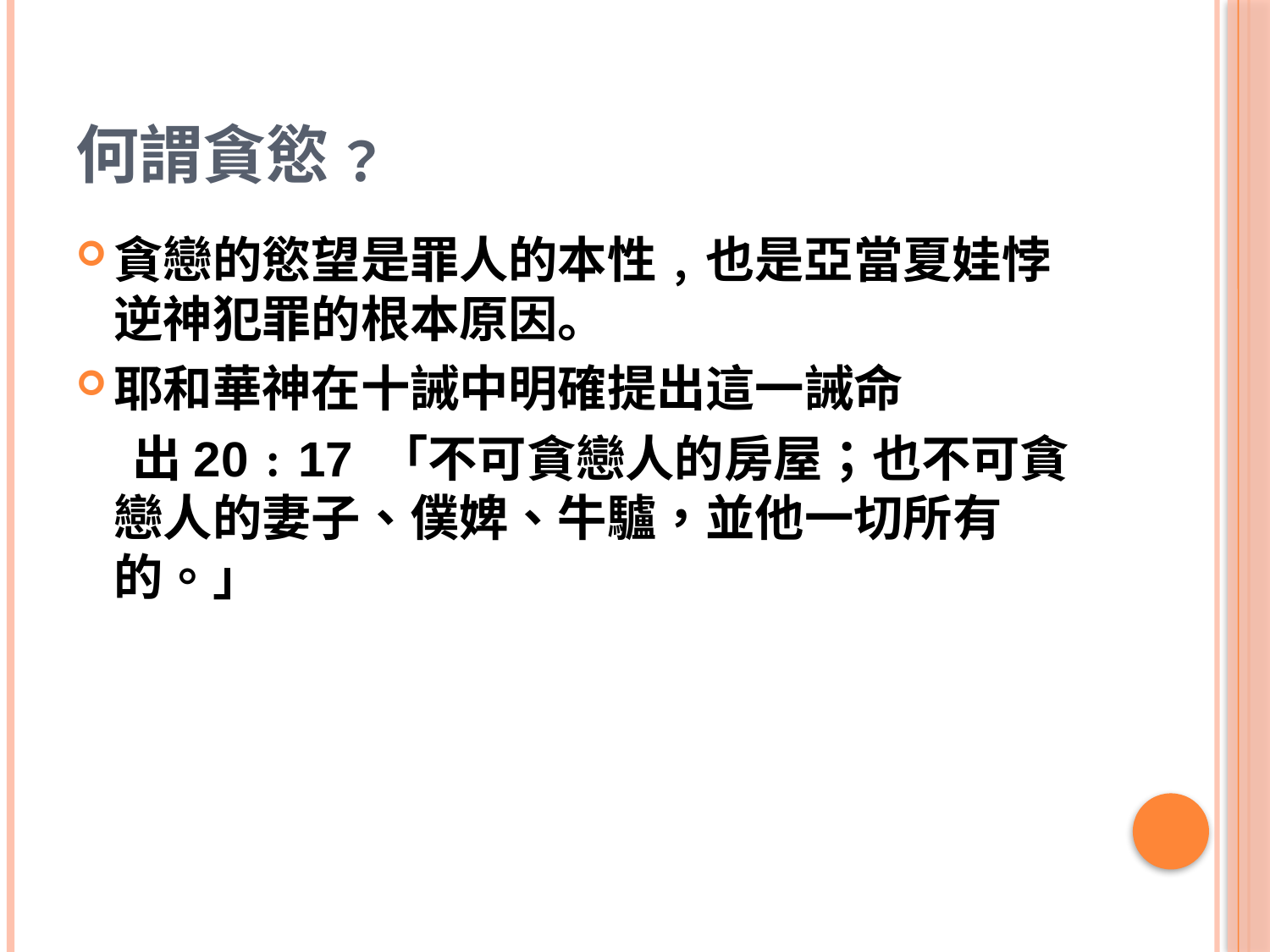

# 何謂貪慾﹖
貪戀的慾望是罪人的本性﹐也是亞當夏娃悖逆神犯罪的根本原因。
耶和華神在十誡中明確提出這一誡命
    出20﹕17 「不可貪戀人的房屋；也不可貪戀人的妻子、僕婢、牛驢，並他一切所有的。」